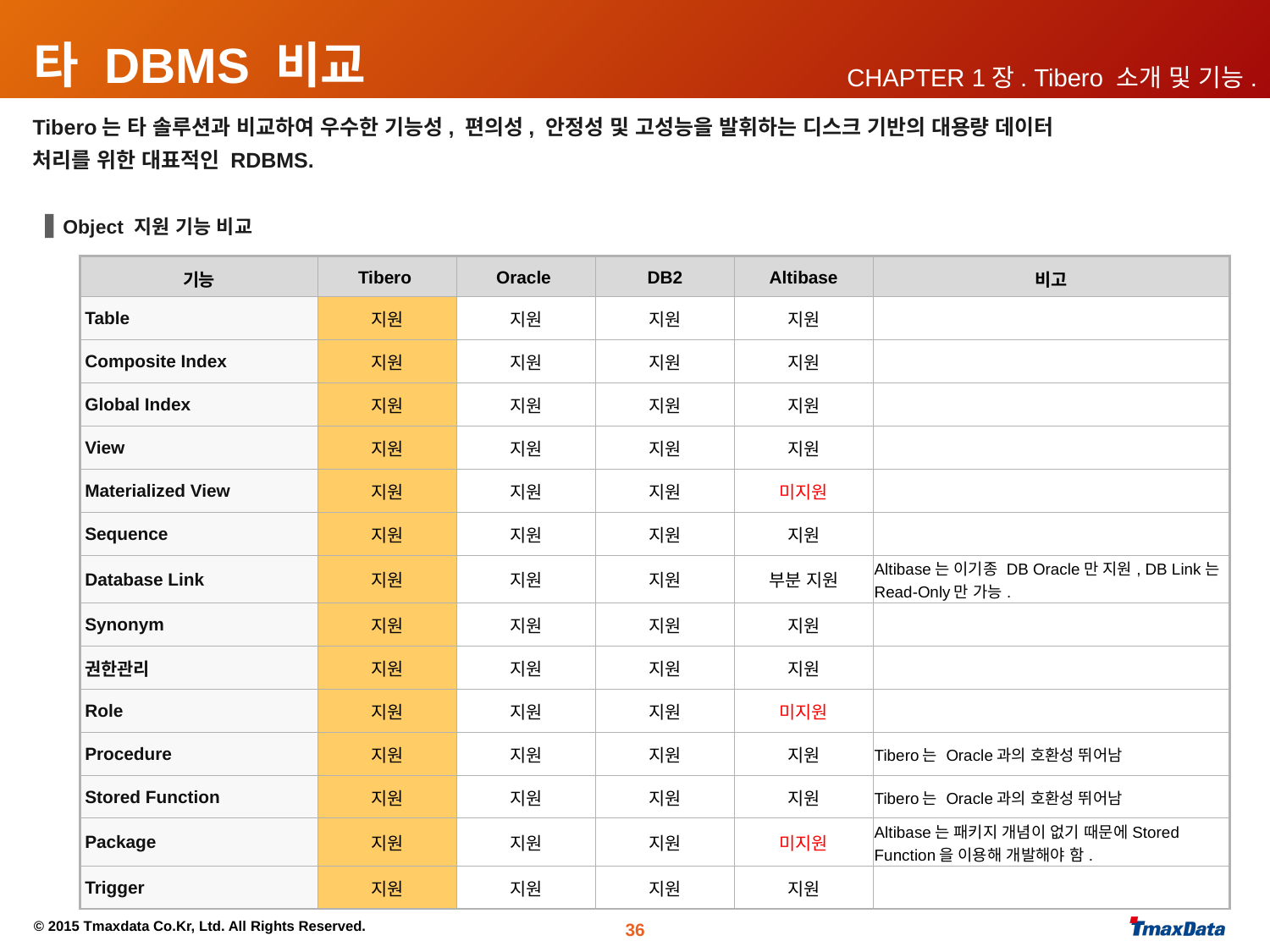

# 타 DBMS 비교
CHAPTER 1장. Tibero 소개 및 기능.
Tibero는 타 솔루션과 비교하여 우수한 기능성, 편의성, 안정성 및 고성능을 발휘하는 디스크 기반의 대용량 데이터
처리를 위한 대표적인 RDBMS.
Object 지원 기능 비교

| 기능 | Tibero | Oracle | DB2 | Altibase | 비고 |
| --- | --- | --- | --- | --- | --- |
| Table | 지원 | 지원 | 지원 | 지원 |  |
| Composite Index | 지원 | 지원 | 지원 | 지원 |  |
| Global Index | 지원 | 지원 | 지원 | 지원 |  |
| View | 지원 | 지원 | 지원 | 지원 |  |
| Materialized View | 지원 | 지원 | 지원 | 미지원 |  |
| Sequence | 지원 | 지원 | 지원 | 지원 |  |
| Database Link | 지원 | 지원 | 지원 | 부분 지원 | Altibase는 이기종 DB Oracle만 지원, DB Link는 Read-Only만 가능. |
| Synonym | 지원 | 지원 | 지원 | 지원 |  |
| 권한관리 | 지원 | 지원 | 지원 | 지원 |  |
| Role | 지원 | 지원 | 지원 | 미지원 |  |
| Procedure | 지원 | 지원 | 지원 | 지원 | Tibero는 Oracle과의 호환성 뛰어남 |
| Stored Function | 지원 | 지원 | 지원 | 지원 | Tibero는 Oracle과의 호환성 뛰어남 |
| Package | 지원 | 지원 | 지원 | 미지원 | Altibase는 패키지 개념이 없기 때문에Stored Function을 이용해 개발해야 함. |
| Trigger | 지원 | 지원 | 지원 | 지원 |  |